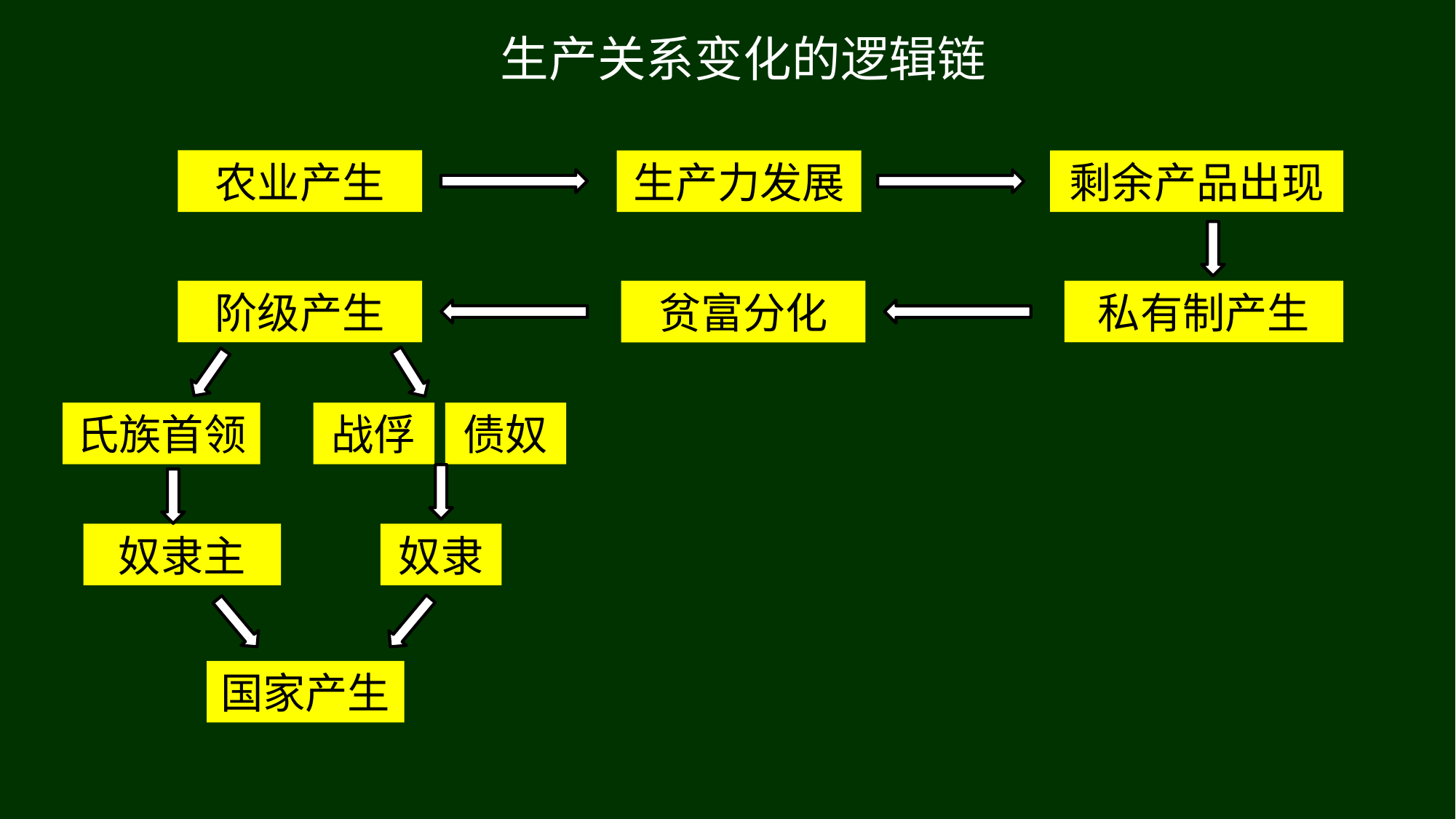

生产关系变化的逻辑链
农业产生
生产力发展
剩余产品出现

阶级产生
私有制产生
贫富分化

氏族首领
战俘
债奴

奴隶主
奴隶

国家产生